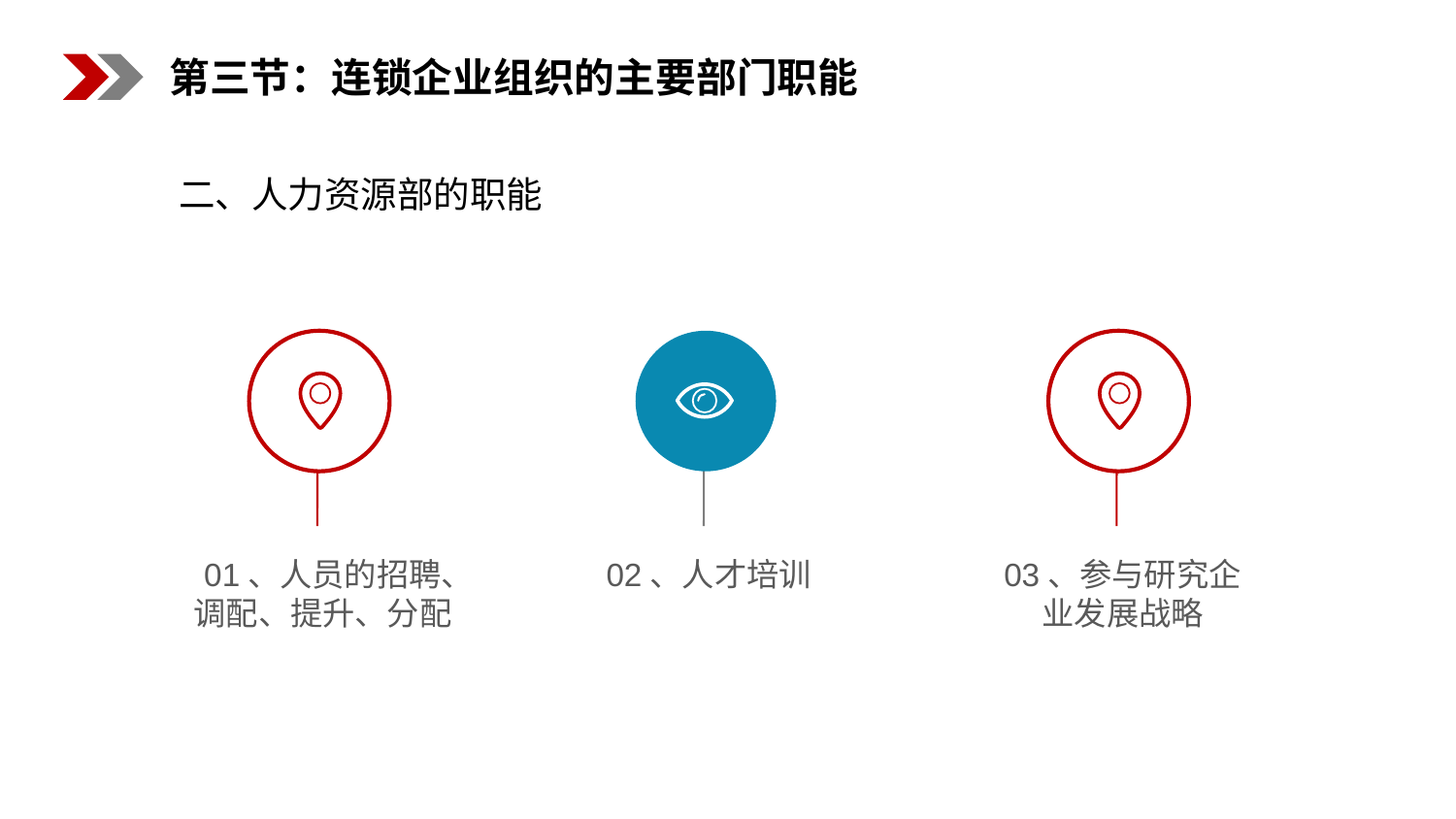

第三节：连锁企业组织的主要部门职能

二、人力资源部的职能

01、人员的招聘、调配、提升、分配
02、人才培训
03、参与研究企业发展战略